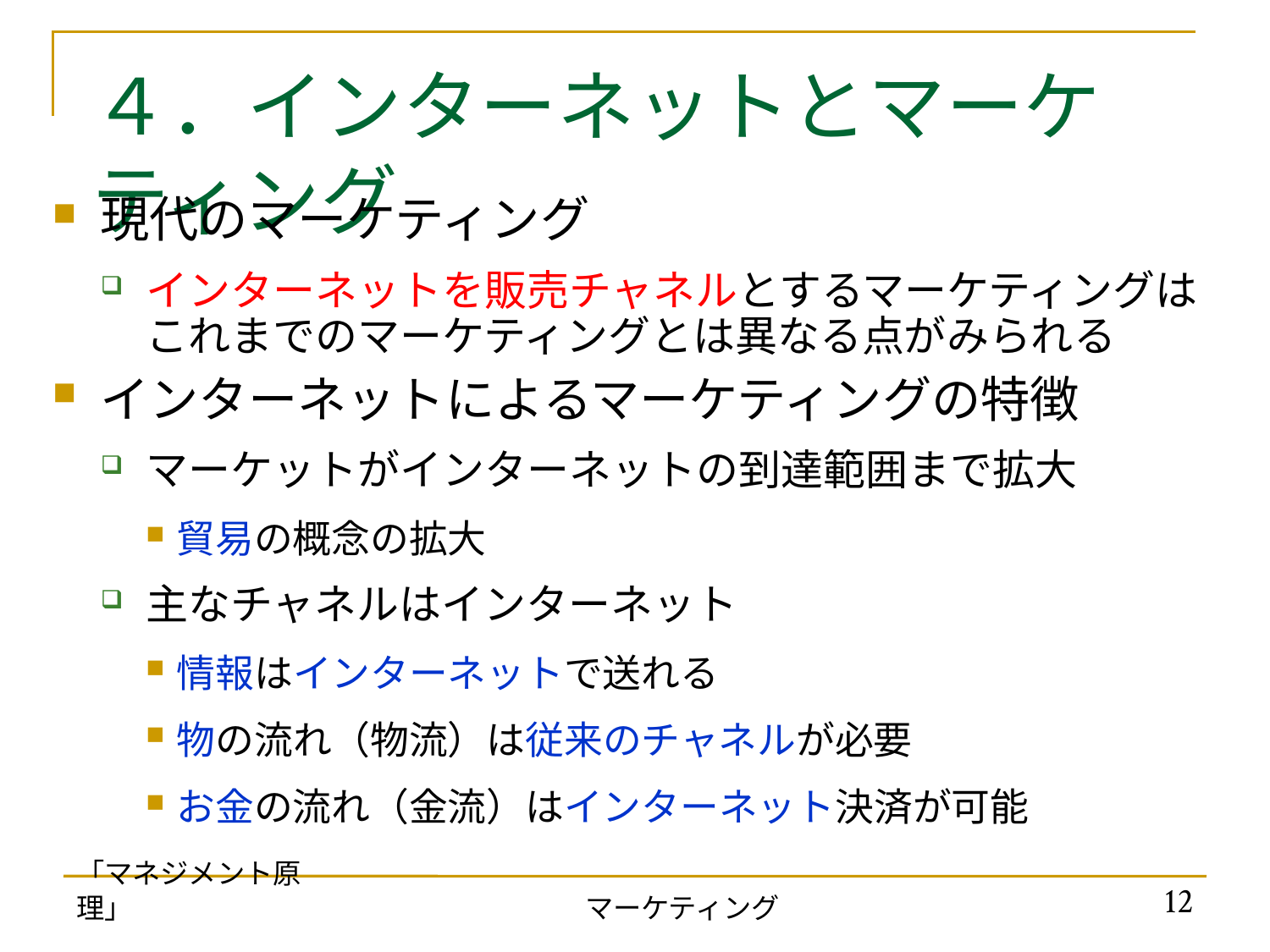

# ４．インターネットとマーケティング
現代のマーケティング
インターネットを販売チャネルとするマーケティングは
これまでのマーケティングとは異なる点がみられる
インターネットによるマーケティングの特徴
マーケットがインターネットの到達範囲まで拡大
貿易の概念の拡大
主なチャネルはインターネット
情報はインターネットで送れる
物の流れ（物流）は従来のチャネルが必要
お金の流れ（金流）はインターネット決済が可能
「マネジメント原理」
12
マーケティング